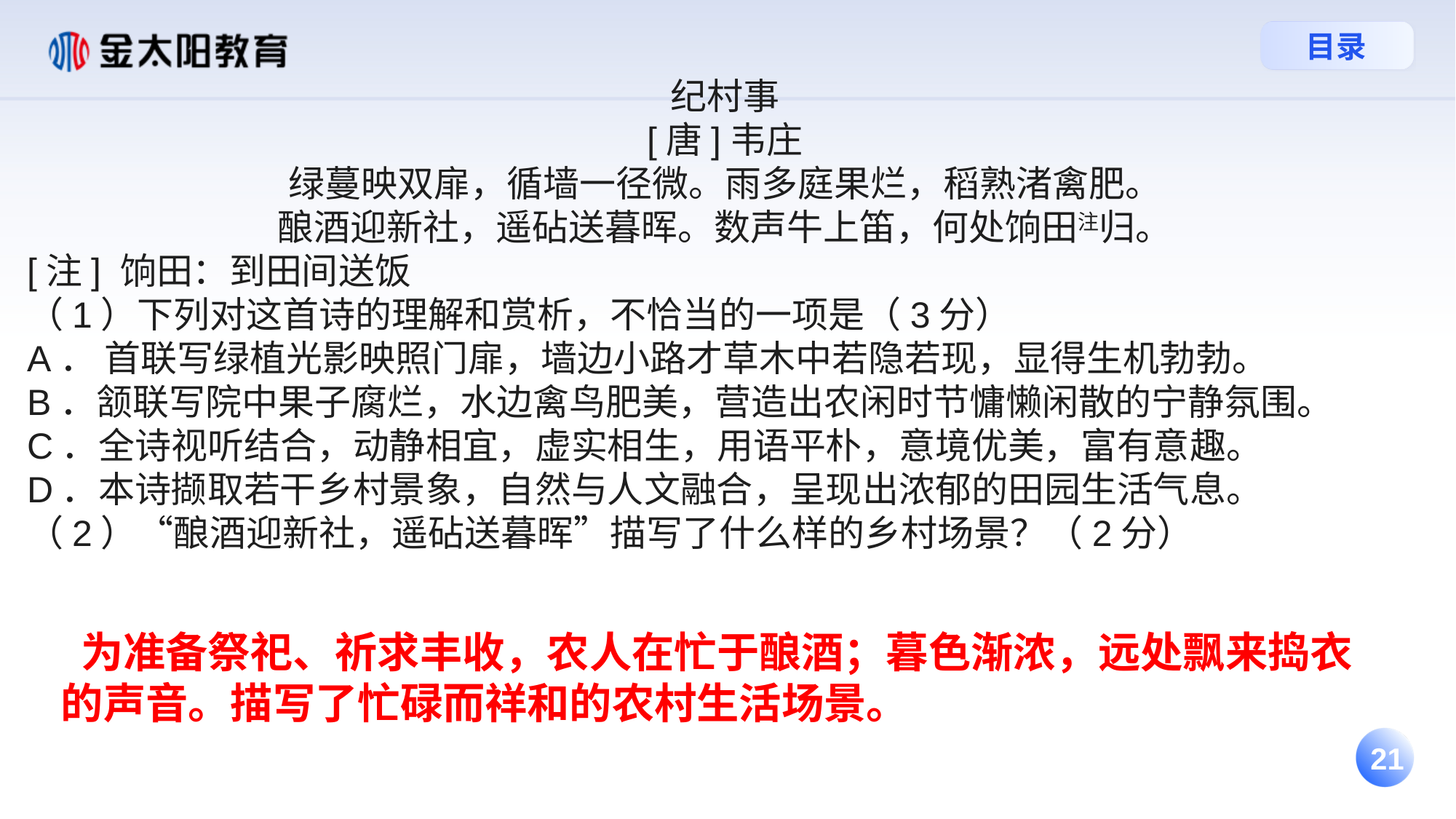

纪村事
[唐]韦庄
绿蔓映双扉，循墙一径微。雨多庭果烂，稻熟渚禽肥。
酿酒迎新社，遥砧送暮晖。数声牛上笛，何处饷田注归。
[注] 饷田：到田间送饭
（1）下列对这首诗的理解和赏析，不恰当的一项是（3分）
A． 首联写绿植光影映照门扉，墙边小路才草木中若隐若现，显得生机勃勃。
B．颔联写院中果子腐烂，水边禽鸟肥美，营造出农闲时节慵懒闲散的宁静氛围。
C．全诗视听结合，动静相宜，虚实相生，用语平朴，意境优美，富有意趣。
D．本诗撷取若干乡村景象，自然与人文融合，呈现出浓郁的田园生活气息。
（2）“酿酒迎新社，遥砧送暮晖”描写了什么样的乡村场景？（2分）

 为准备祭祀、祈求丰收，农人在忙于酿酒；暮色渐浓，远处飘来捣衣的声音。描写了忙碌而祥和的农村生活场景。